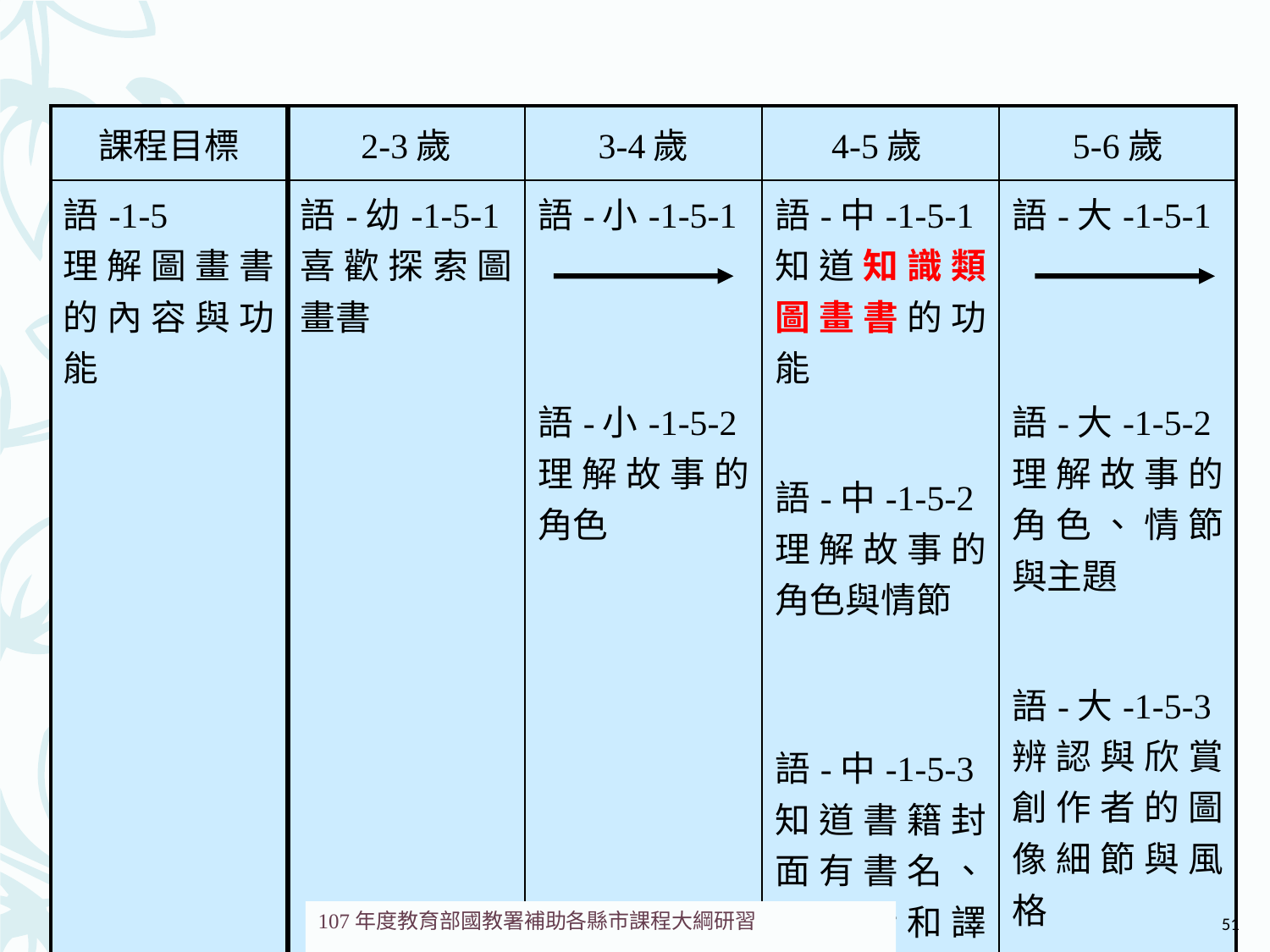

| 課程目標 | 2-3歲 | 3-4歲 | 4-5歲 | 5-6歲 |
| --- | --- | --- | --- | --- |
| 語-1-5 理解圖畫書的內容與功能 | 語-幼-1-5-1 喜歡探索圖畫書 | 語-小-1-5-1 語-小-1-5-2 理解故事的角色 | 語-中-1-5-1 知道知識類圖畫書的功能 語-中-1-5-2 理解故事的角色與情節 語-中-1-5-3 知道書籍封面有書名、創作者和譯者的名字 | 語-大-1-5-1 語-大-1-5-2 理解故事的角色、情節與主題 語-大-1-5-3 辨認與欣賞創作者的圖像細節與風格 |

51
107年度教育部國教署補助各縣市課程大綱研習